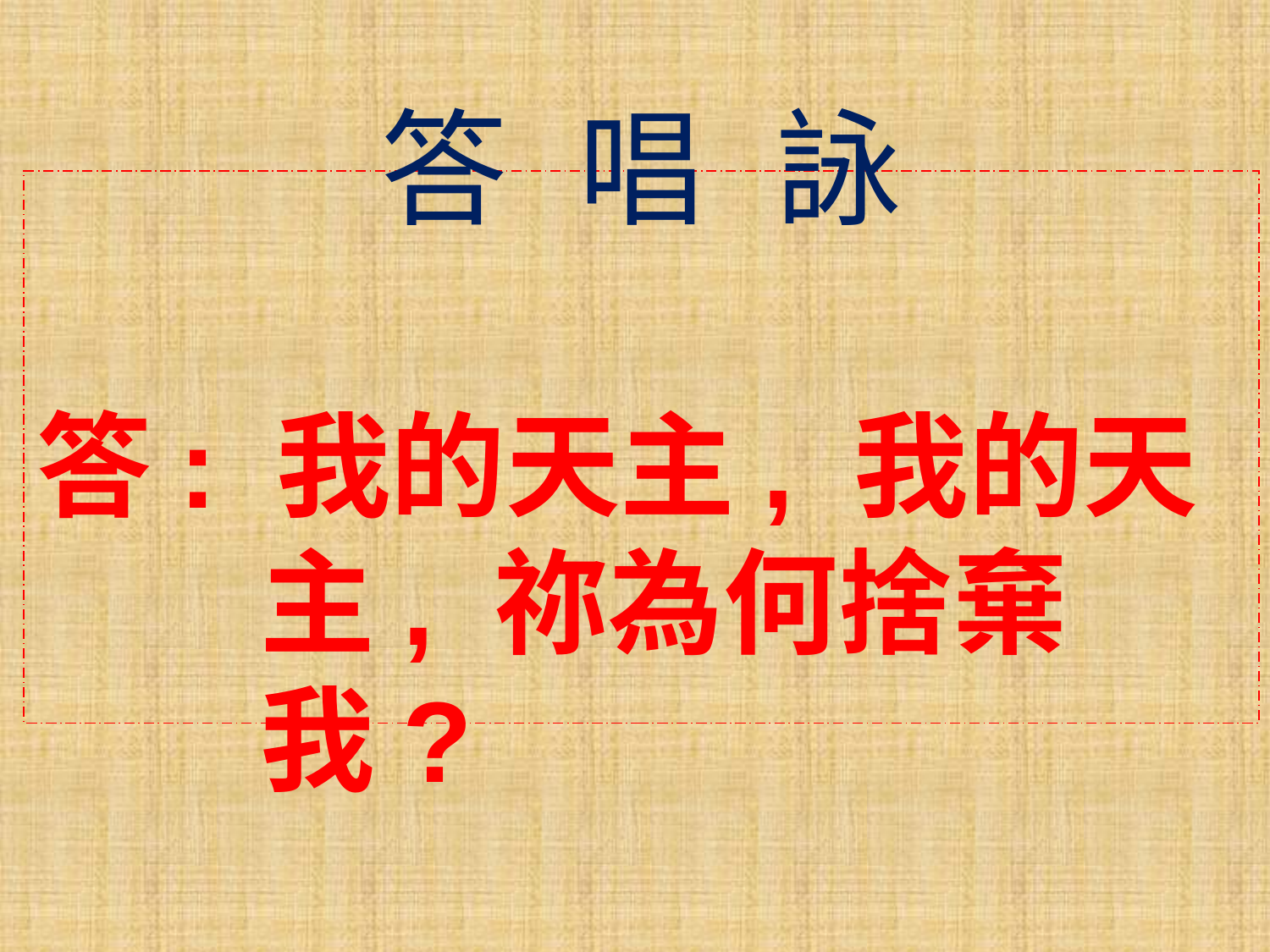

答  唱  詠

答: 我的天主, 我的天主, 祢為何捨棄我?